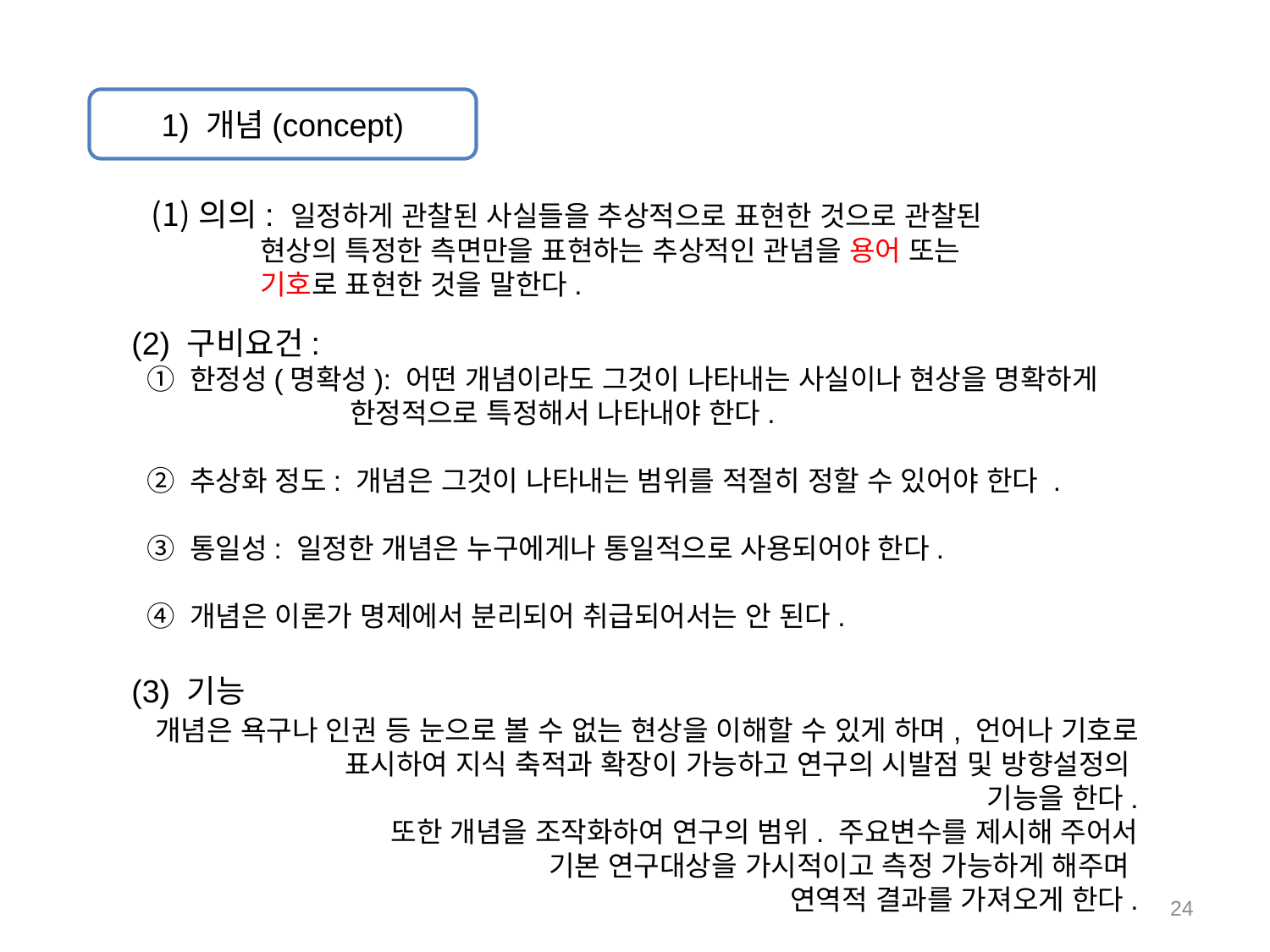

1) 개념(concept)
의의: 일정하게 관찰된 사실들을 추상적으로 표현한 것으로 관찰된
             현상의 특정한 측면만을 표현하는 추상적인 관념을 용어 또는
             기호로 표현한 것을 말한다.
(2) 구비요건:
  ① 한정성(명확성): 어떤 개념이라도 그것이 나타내는 사실이나 현상을 명확하게
                           한정적으로 특정해서 나타내야 한다.

  ② 추상화 정도: 개념은 그것이 나타내는 범위를 적절히 정할 수 있어야 한다 .

  ③ 통일성: 일정한 개념은 누구에게나 통일적으로 사용되어야 한다.

  ④ 개념은 이론가 명제에서 분리되어 취급되어서는 안 된다.
(3) 기능
 개념은 욕구나 인권 등 눈으로 볼 수 없는 현상을 이해할 수 있게 하며, 언어나 기호로 표시하여 지식 축적과 확장이 가능하고 연구의 시발점 및 방향설정의
기능을 한다.
 또한 개념을 조작화하여 연구의 범위. 주요변수를 제시해 주어서
 기본 연구대상을 가시적이고 측정 가능하게 해주며
연역적 결과를 가져오게 한다.
24